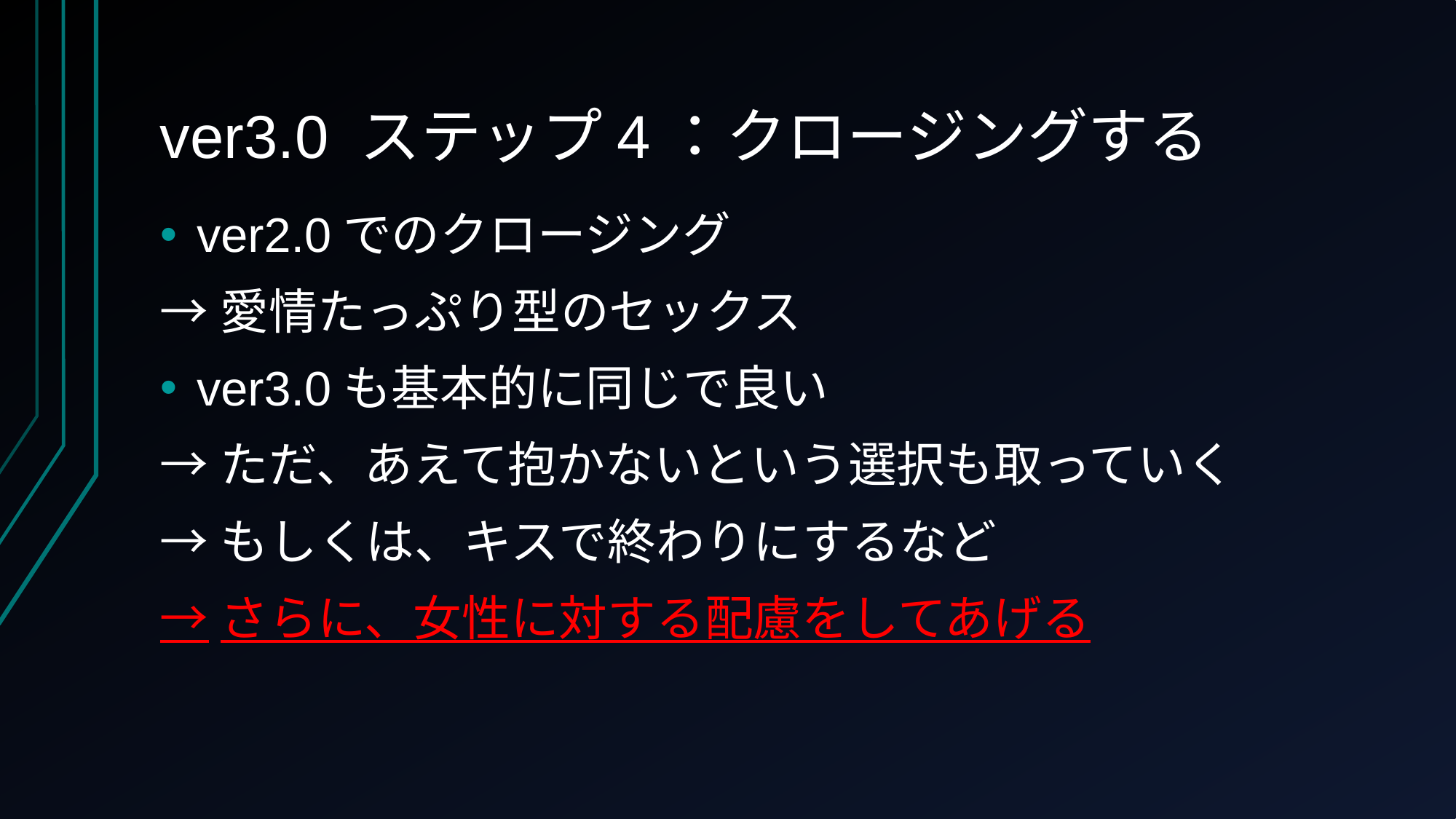

# ver3.0 ステップ4：クロージングする
ver2.0でのクロージング
→愛情たっぷり型のセックス
ver3.0も基本的に同じで良い
→ただ、あえて抱かないという選択も取っていく
→もしくは、キスで終わりにするなど
→さらに、女性に対する配慮をしてあげる